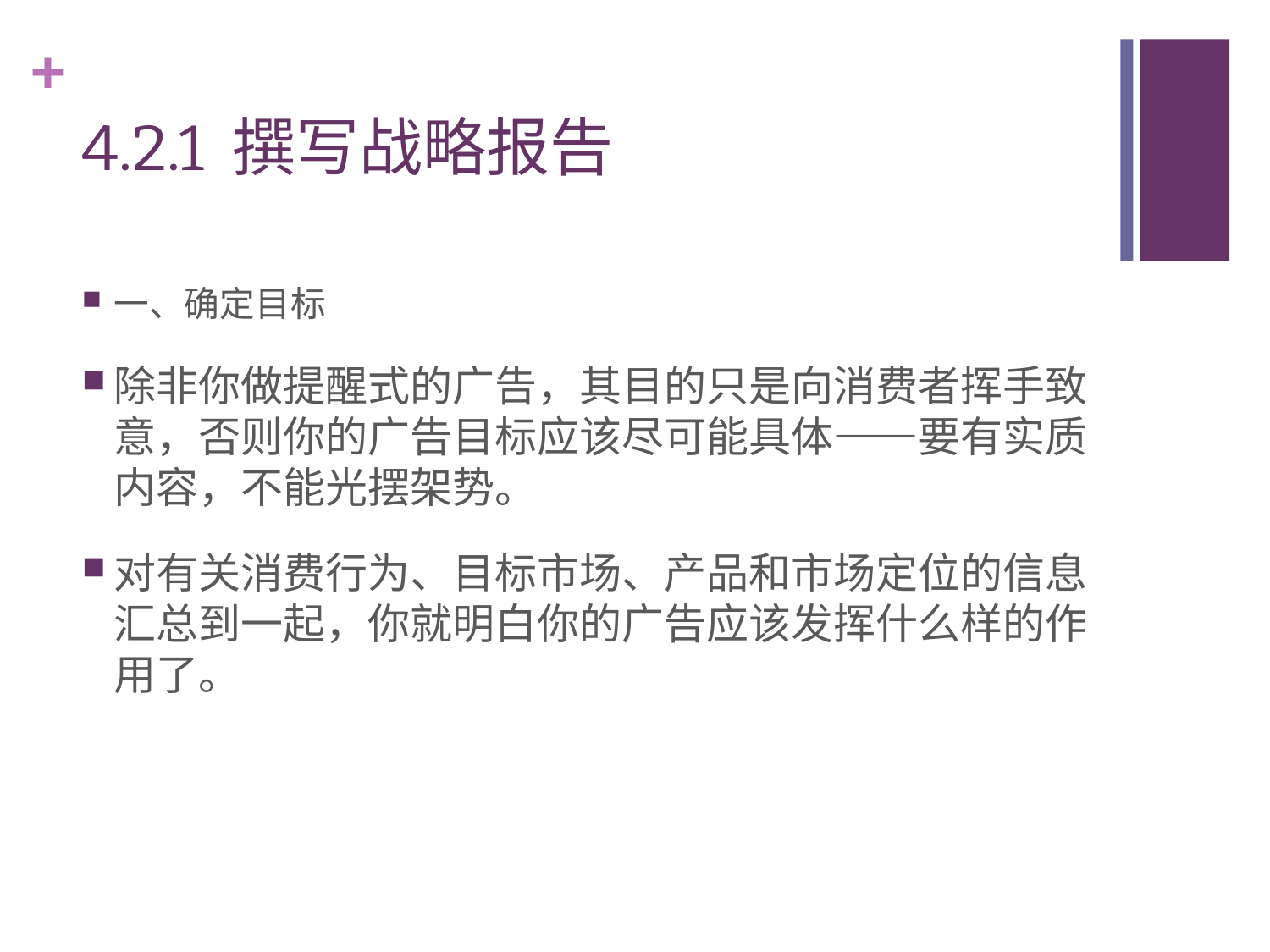

# 4.2.1 撰写战略报告
一、确定目标
除非你做提醒式的广告，其目的只是向消费者挥手致意，否则你的广告目标应该尽可能具体——要有实质内容，不能光摆架势。
对有关消费行为、目标市场、产品和市场定位的信息汇总到一起，你就明白你的广告应该发挥什么样的作用了。